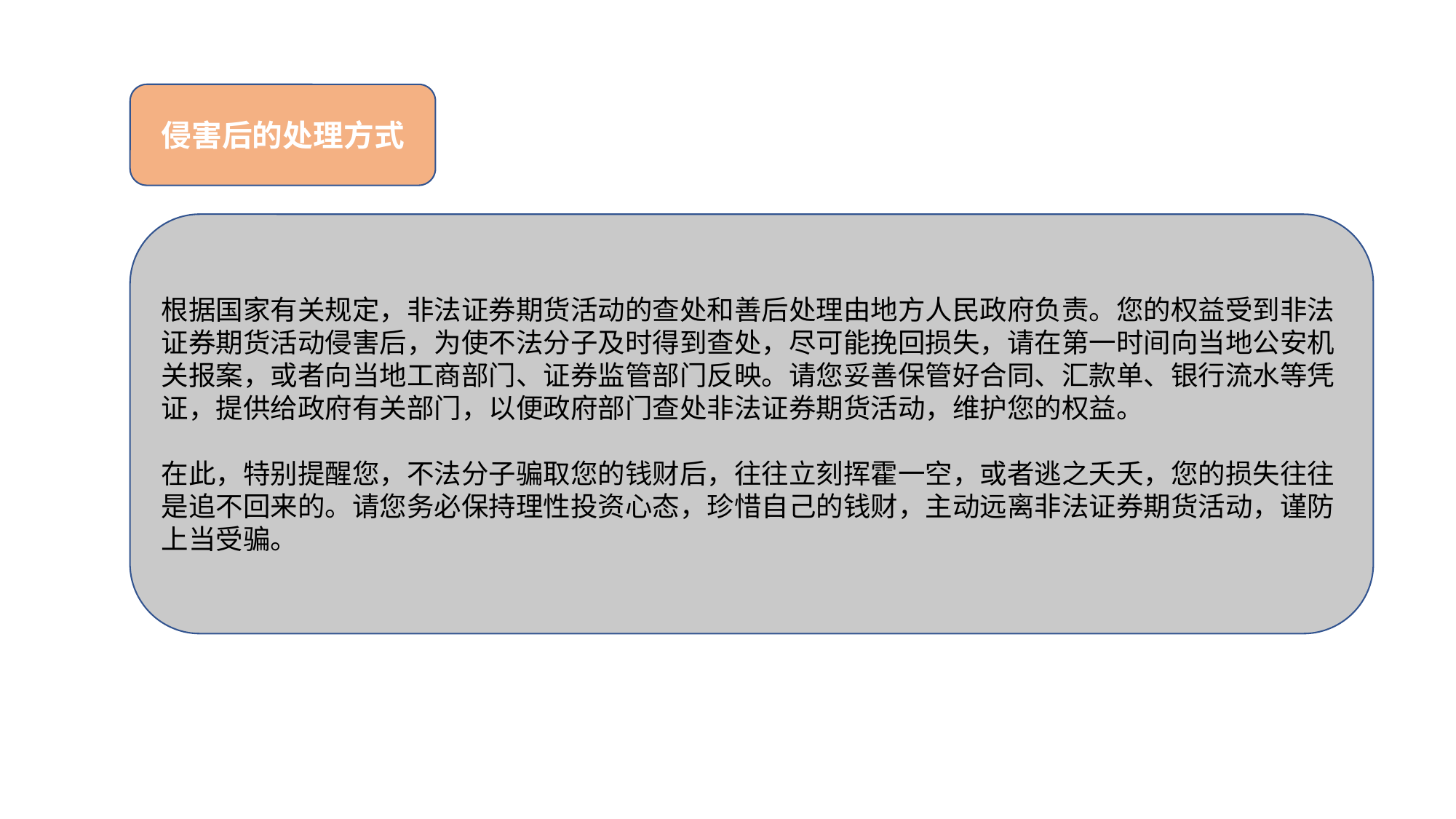

侵害后的处理方式
根据国家有关规定，非法证券期货活动的查处和善后处理由地方人民政府负责。您的权益受到非法证券期货活动侵害后，为使不法分子及时得到查处，尽可能挽回损失，请在第一时间向当地公安机关报案，或者向当地工商部门、证券监管部门反映。请您妥善保管好合同、汇款单、银行流水等凭证，提供给政府有关部门，以便政府部门查处非法证券期货活动，维护您的权益。

在此，特别提醒您，不法分子骗取您的钱财后，往往立刻挥霍一空，或者逃之夭夭，您的损失往往是追不回来的。请您务必保持理性投资心态，珍惜自己的钱财，主动远离非法证券期货活动，谨防上当受骗。